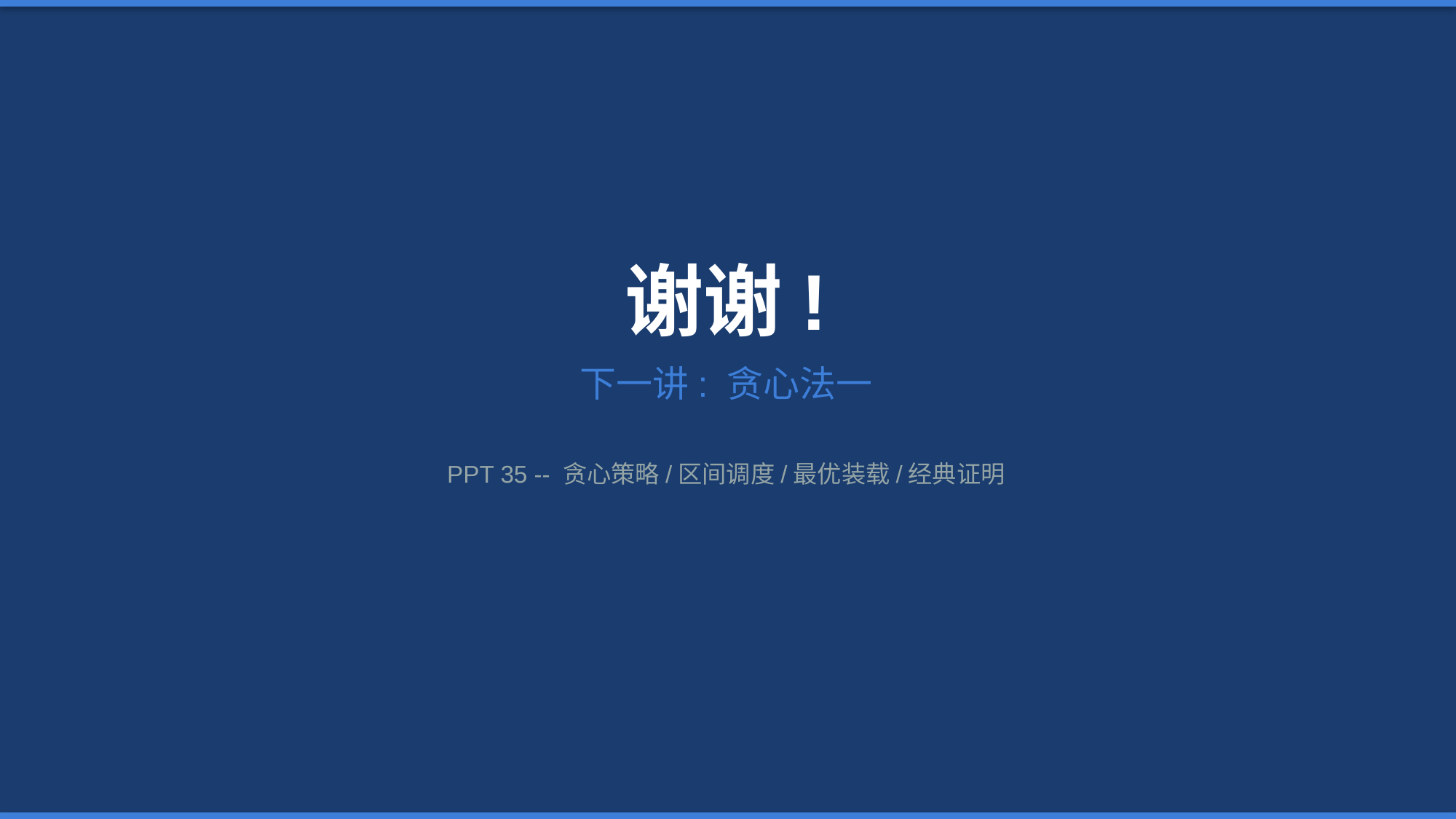

谢谢!
下一讲: 贪心法一
PPT 35 -- 贪心策略/区间调度/最优装载/经典证明